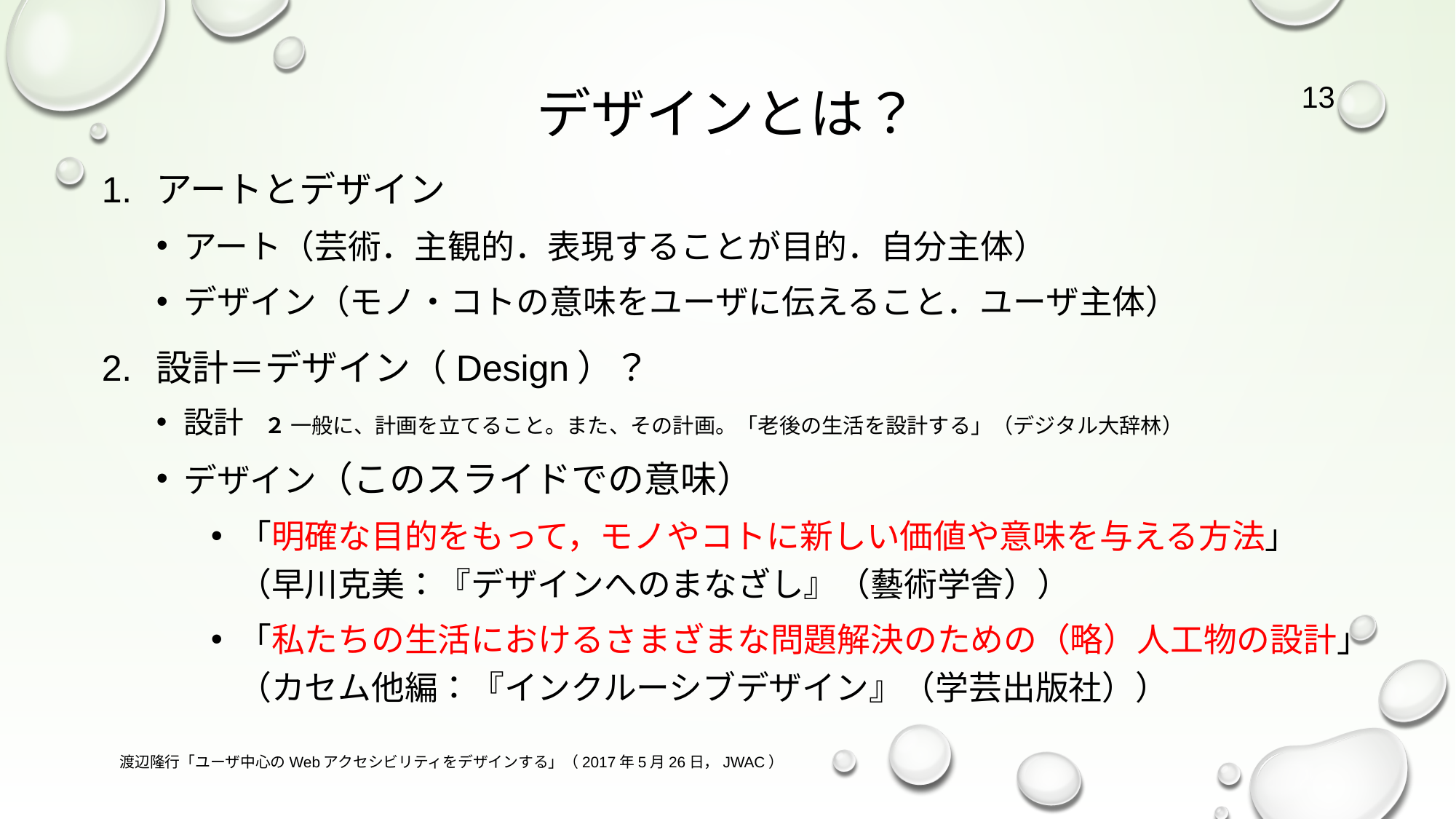

# デザインとは？
13
アートとデザイン
アート（芸術．主観的．表現することが目的．自分主体）
デザイン（モノ・コトの意味をユーザに伝えること．ユーザ主体）
設計＝デザイン（Design）？
設計   ２ 一般に、計画を立てること。また、その計画。「老後の生活を設計する」（デジタル大辞林）
デザイン（このスライドでの意味）
「明確な目的をもって，モノやコトに新しい価値や意味を与える方法」
（早川克美：『デザインへのまなざし』（藝術学舎））
「私たちの生活におけるさまざまな問題解決のための（略）人工物の設計」
（カセム他編：『インクルーシブデザイン』（学芸出版社））
渡辺隆行「ユーザ中心のWebアクセシビリティをデザインする」（2017年5月26日，JWAC）